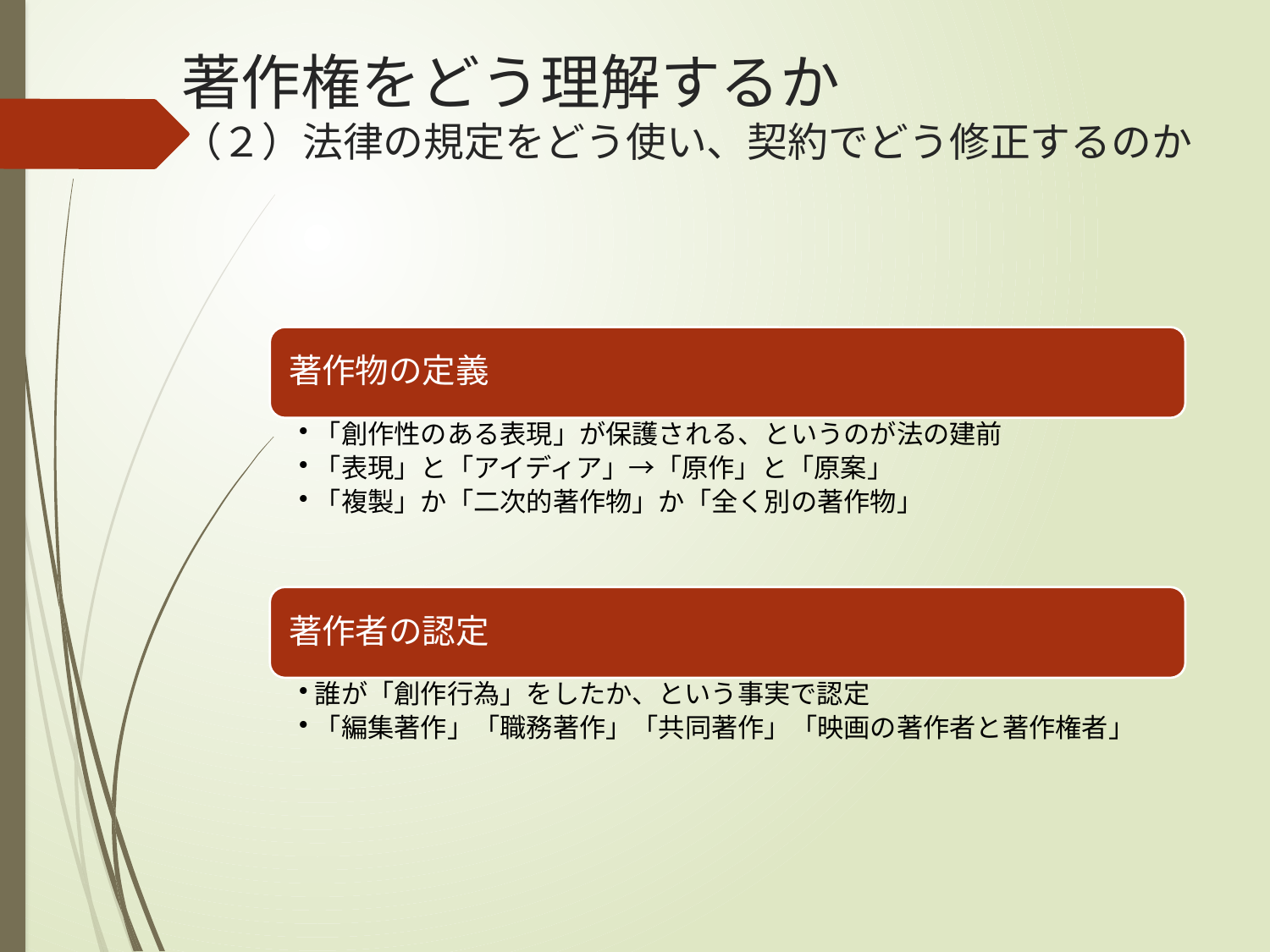

# 著作権をどう理解するか （２）法律の規定をどう使い、契約でどう修正するのか
著作物の定義
「創作性のある表現」が保護される、というのが法の建前
「表現」と「アイディア」→「原作」と「原案」
「複製」か「二次的著作物」か「全く別の著作物」
著作者の認定
誰が「創作行為」をしたか、という事実で認定
「編集著作」「職務著作」「共同著作」「映画の著作者と著作権者」